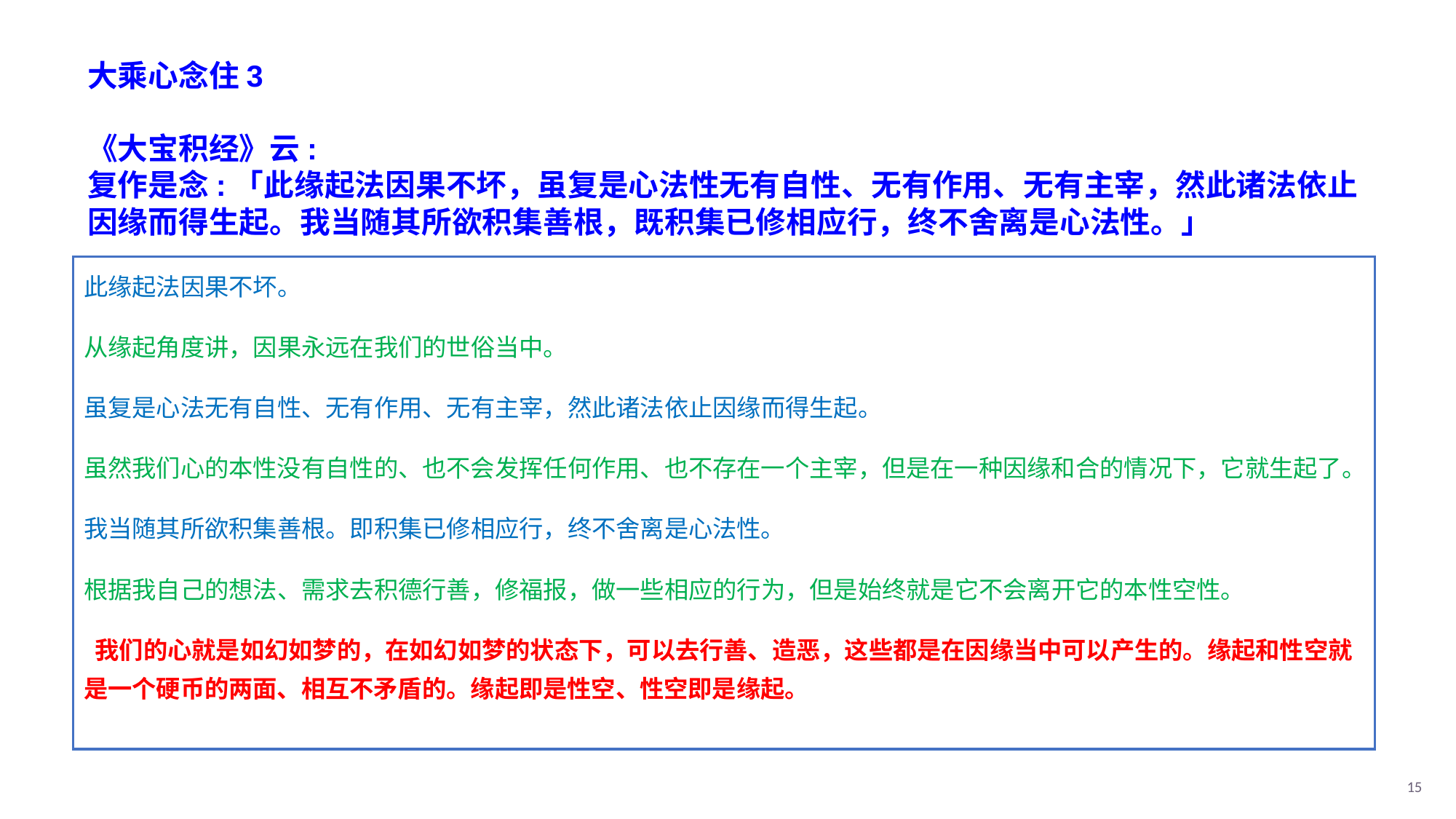

大乘心念住3

《大宝积经》云:
复作是念:「此缘起法因果不坏，虽复是心法性无有自性、无有作用、无有主宰，然此诸法依止因缘而得生起。我当随其所欲积集善根，既积集已修相应行，终不舍离是心法性。」

此缘起法因果不坏。
从缘起角度讲，因果永远在我们的世俗当中。
虽复是心法无有自性、无有作用、无有主宰，然此诸法依止因缘而得生起。
虽然我们心的本性没有自性的、也不会发挥任何作用、也不存在一个主宰，但是在一种因缘和合的情况下，它就生起了。
我当随其所欲积集善根。即积集已修相应行，终不舍离是心法性。
根据我自己的想法、需求去积德行善，修福报，做一些相应的行为，但是始终就是它不会离开它的本性空性。
 我们的心就是如幻如梦的，在如幻如梦的状态下，可以去行善、造恶，这些都是在因缘当中可以产生的。缘起和性空就是一个硬币的两面、相互不矛盾的。缘起即是性空、性空即是缘起。
15